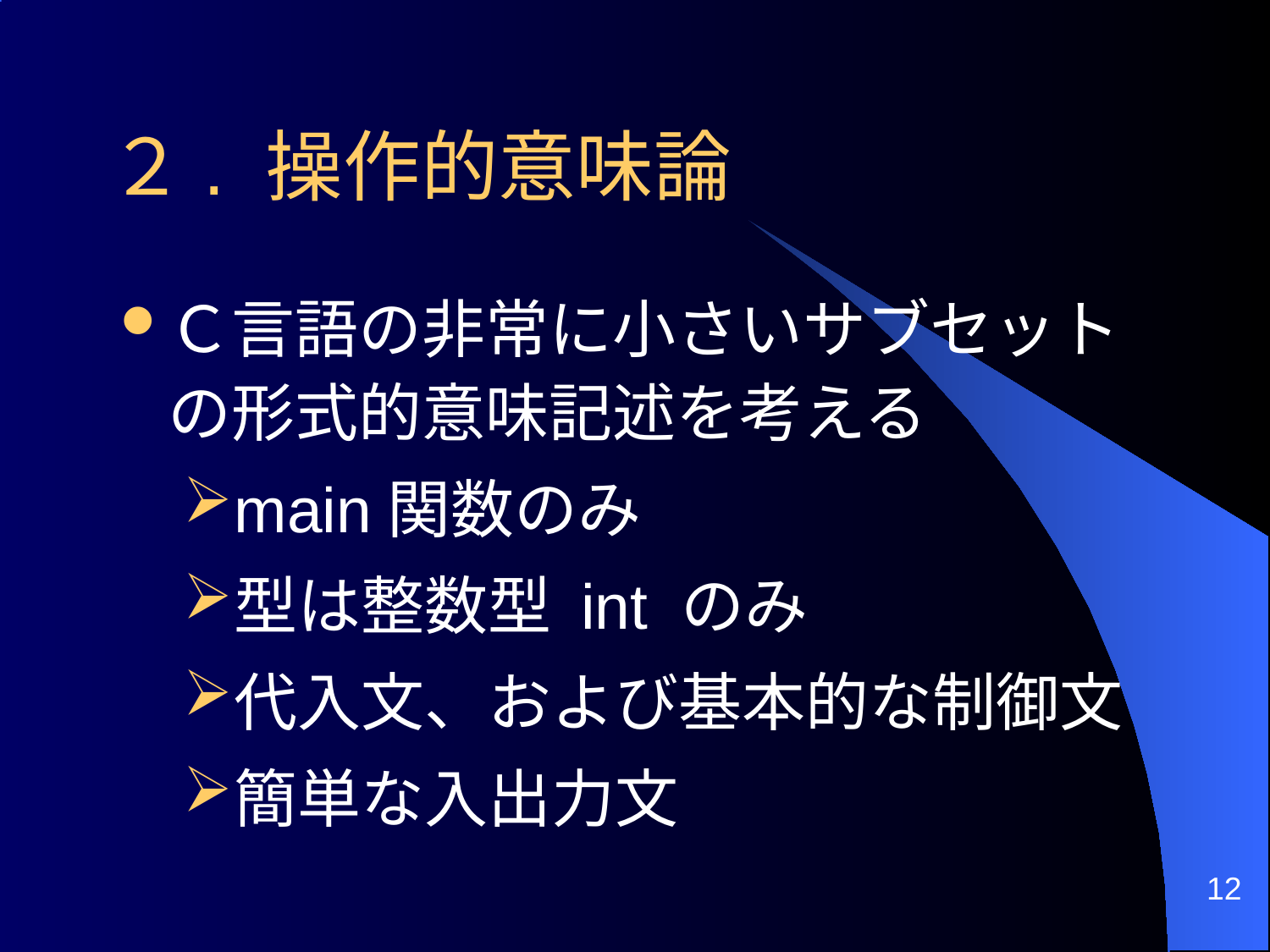

# ２. 操作的意味論
Ｃ言語の非常に小さいサブセットの形式的意味記述を考える
main関数のみ
型は整数型 int のみ
代入文、および基本的な制御文
簡単な入出力文
12